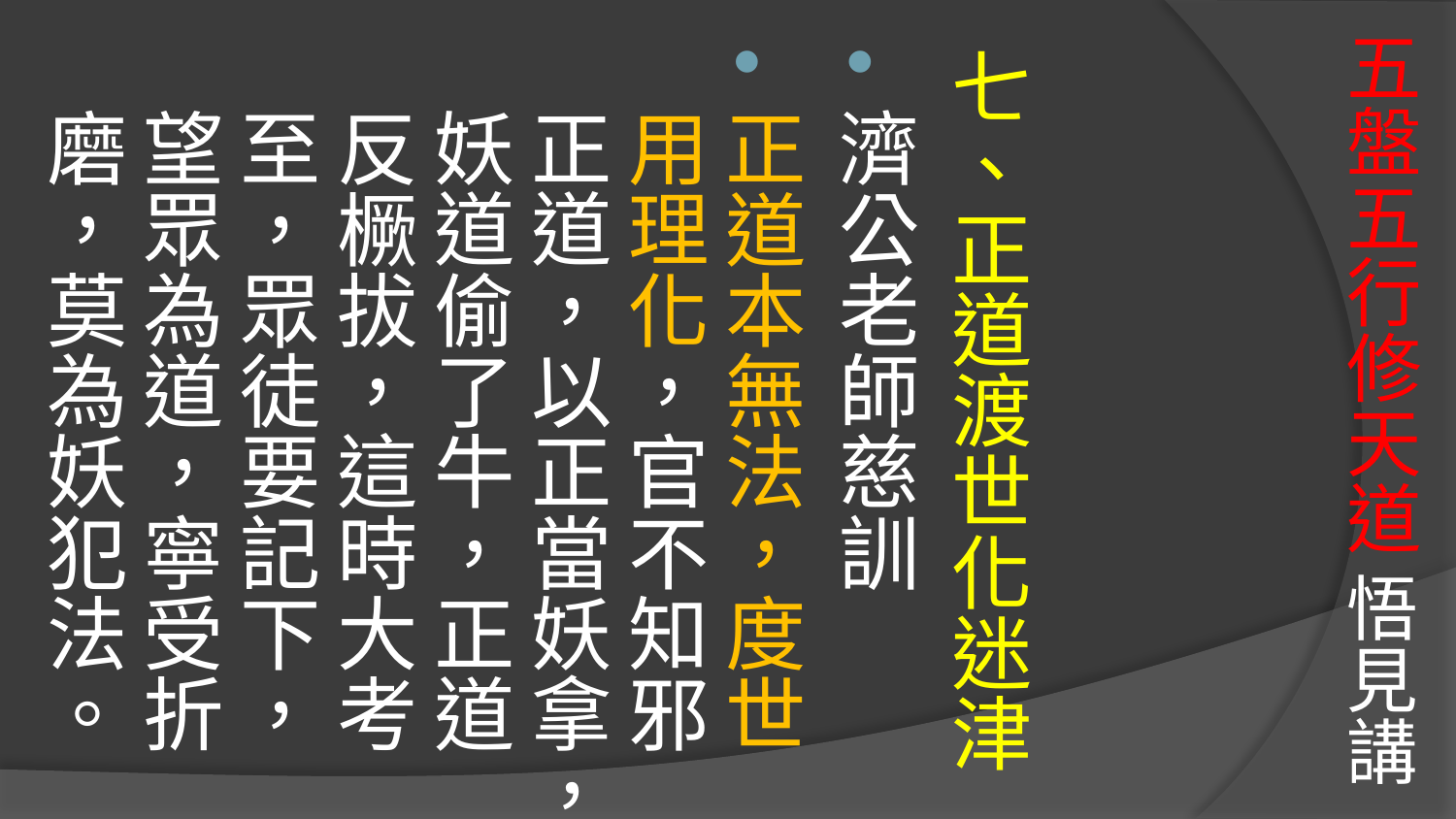

# 五盤五行修天道 悟見講
七、正道渡世化迷津
濟公老師慈訓
正道本無法，度世用理化，官不知邪正道，以正當妖拿，妖道偷了牛，正道反橛拔，這時大考至，眾徒要記下，望眾為道，寧受折磨，莫為妖犯法。